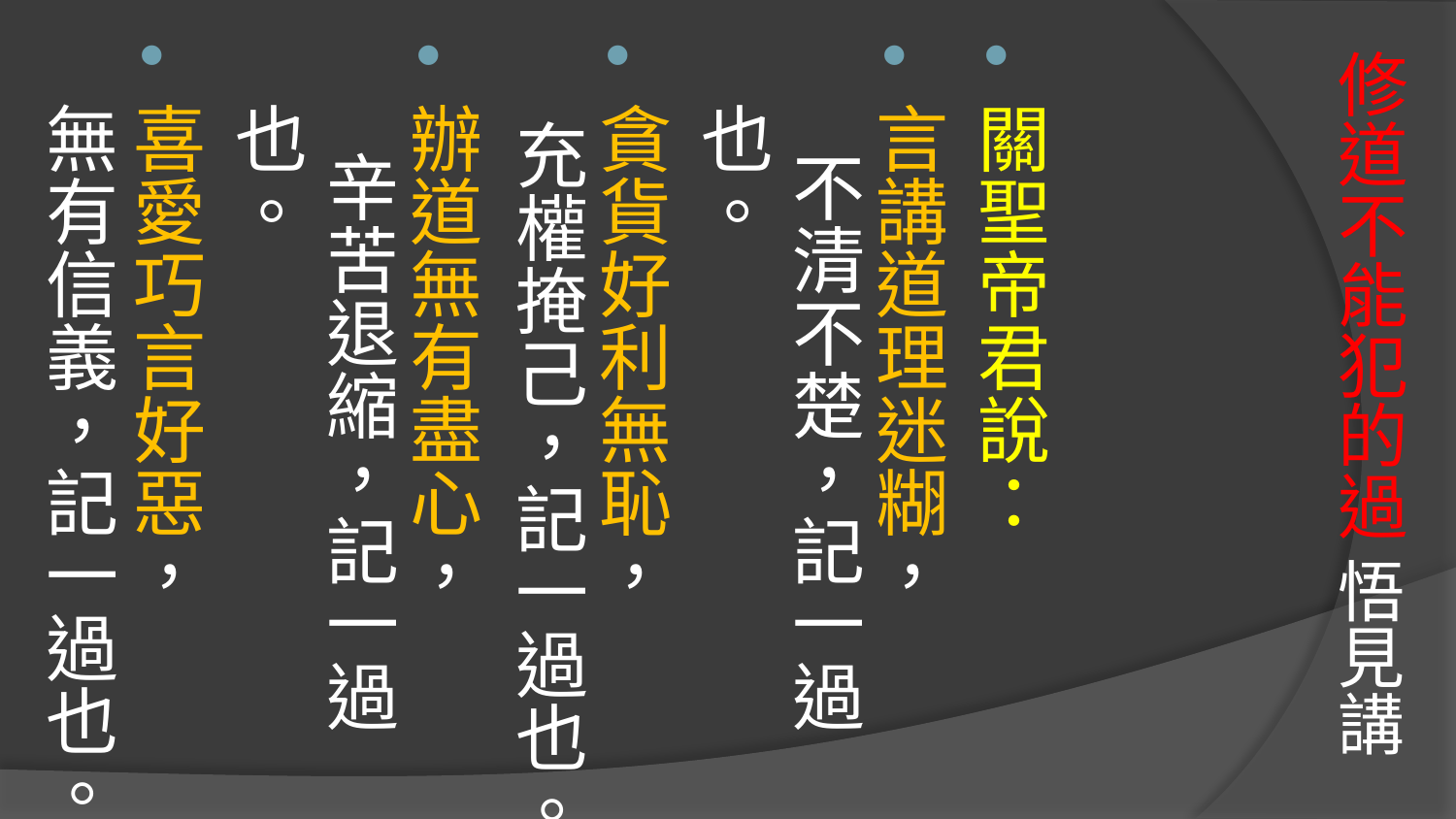

# 修道不能犯的過 悟見講
關聖帝君說：
言講道理迷糊，              不清不楚，記一過也。
貪貨好利無恥，            充權掩己，記一過也。
辦道無有盡心，              辛苦退縮，記一過也。
喜愛巧言好惡，          無有信義，記一過也。